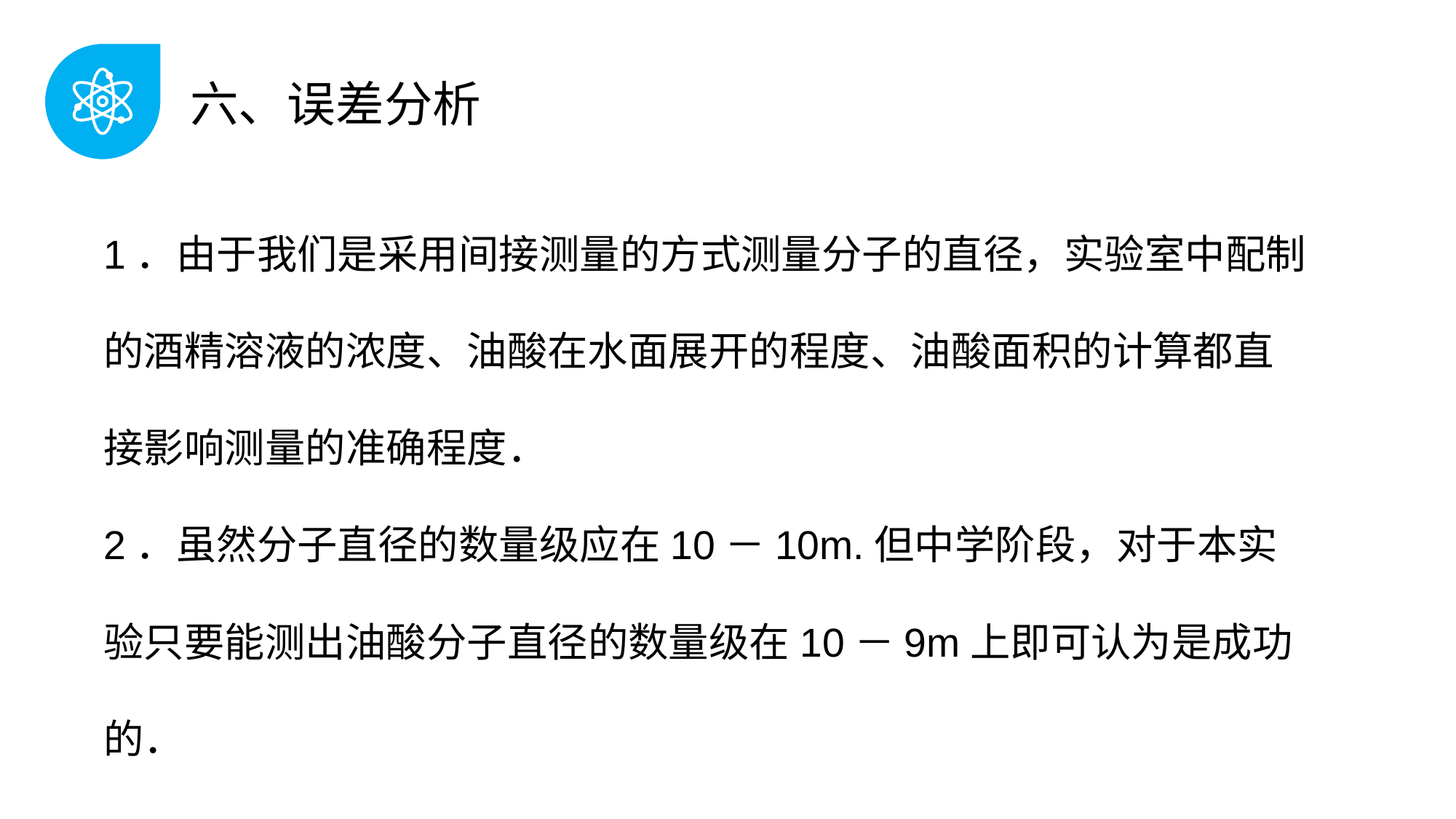

六、误差分析
1．由于我们是采用间接测量的方式测量分子的直径，实验室中配制的酒精溶液的浓度、油酸在水面展开的程度、油酸面积的计算都直接影响测量的准确程度．
2．虽然分子直径的数量级应在10－10m.但中学阶段，对于本实验只要能测出油酸分子直径的数量级在10－9m上即可认为是成功的．